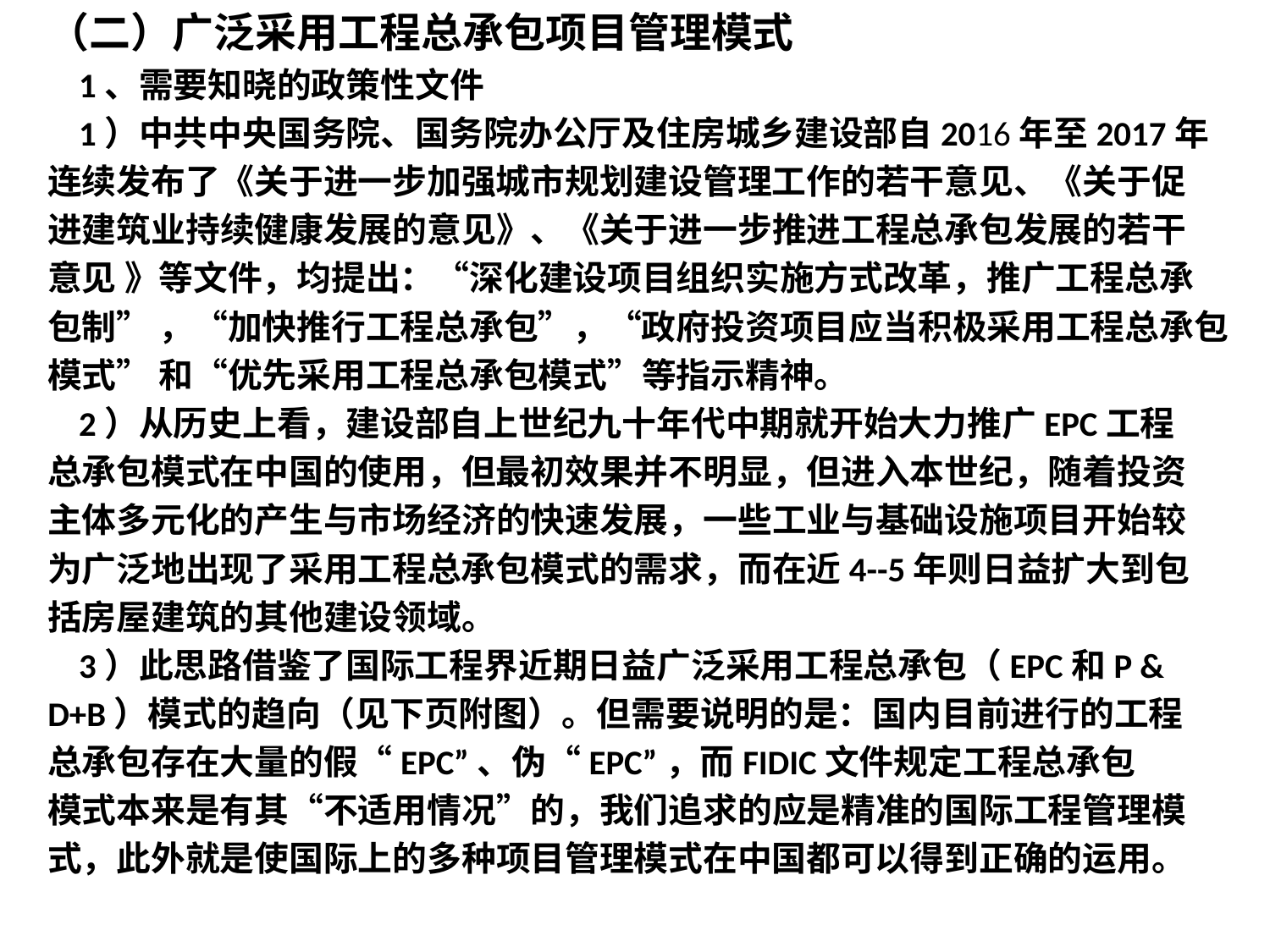

（二）广泛采用工程总承包项目管理模式
    1、需要知晓的政策性文件
    1）中共中央国务院、国务院办公厅及住房城乡建设部自2016年至2017年
连续发布了《关于进一步加强城市规划建设管理工作的若干意见、《关于促
进建筑业持续健康发展的意见》、《关于进一步推进工程总承包发展的若干
意见 》等文件，均提出：“深化建设项目组织实施方式改革，推广工程总承
包制” ，“加快推行工程总承包”，“政府投资项目应当积极采用工程总承包
模式” 和“优先采用工程总承包模式”等指示精神。
    2）从历史上看，建设部自上世纪九十年代中期就开始大力推广EPC工程
总承包模式在中国的使用，但最初效果并不明显，但进入本世纪，随着投资
主体多元化的产生与市场经济的快速发展，一些工业与基础设施项目开始较
为广泛地出现了采用工程总承包模式的需求，而在近4--5年则日益扩大到包
括房屋建筑的其他建设领域。
    3）此思路借鉴了国际工程界近期日益广泛采用工程总承包（EPC和P &
D+B）模式的趋向（见下页附图）。但需要说明的是：国内目前进行的工程
总承包存在大量的假“EPC”、伪“EPC”，而FIDIC文件规定工程总承包
模式本来是有其“不适用情况”的，我们追求的应是精准的国际工程管理模
式，此外就是使国际上的多种项目管理模式在中国都可以得到正确的运用。
#